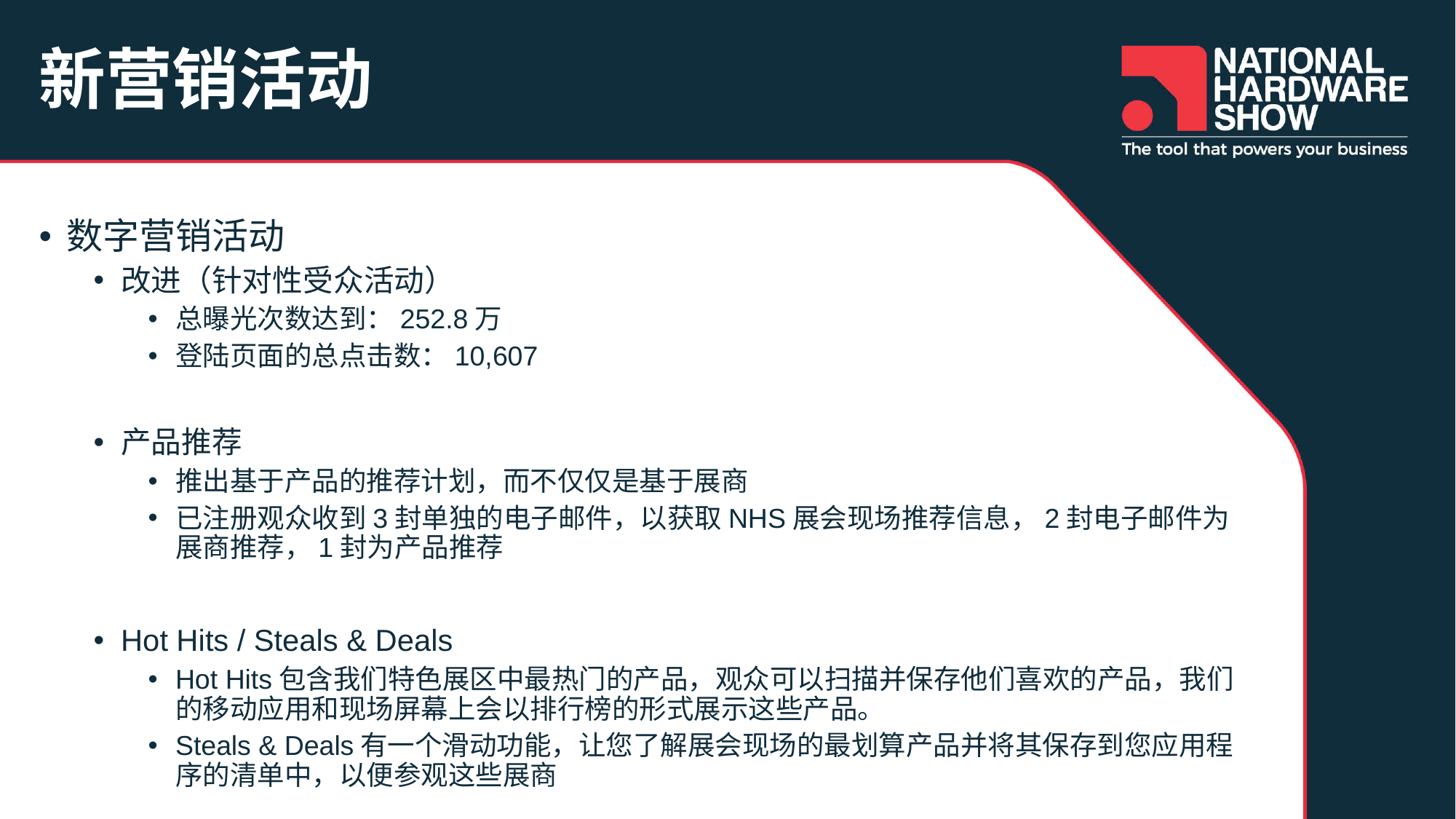

# 新营销活动
数字营销活动
改进（针对性受众活动）
总曝光次数达到：252.8万
登陆页面的总点击数：10,607

产品推荐
推出基于产品的推荐计划，而不仅仅是基于展商
已注册观众收到3封单独的电子邮件，以获取NHS展会现场推荐信息，2封电子邮件为展商推荐，1封为产品推荐

Hot Hits / Steals & Deals
Hot Hits包含我们特色展区中最热门的产品，观众可以扫描并保存他们喜欢的产品，我们的移动应用和现场屏幕上会以排行榜的形式展示这些产品。
Steals & Deals有一个滑动功能，让您了解展会现场的最划算产品并将其保存到您应用程序的清单中，以便参观这些展商